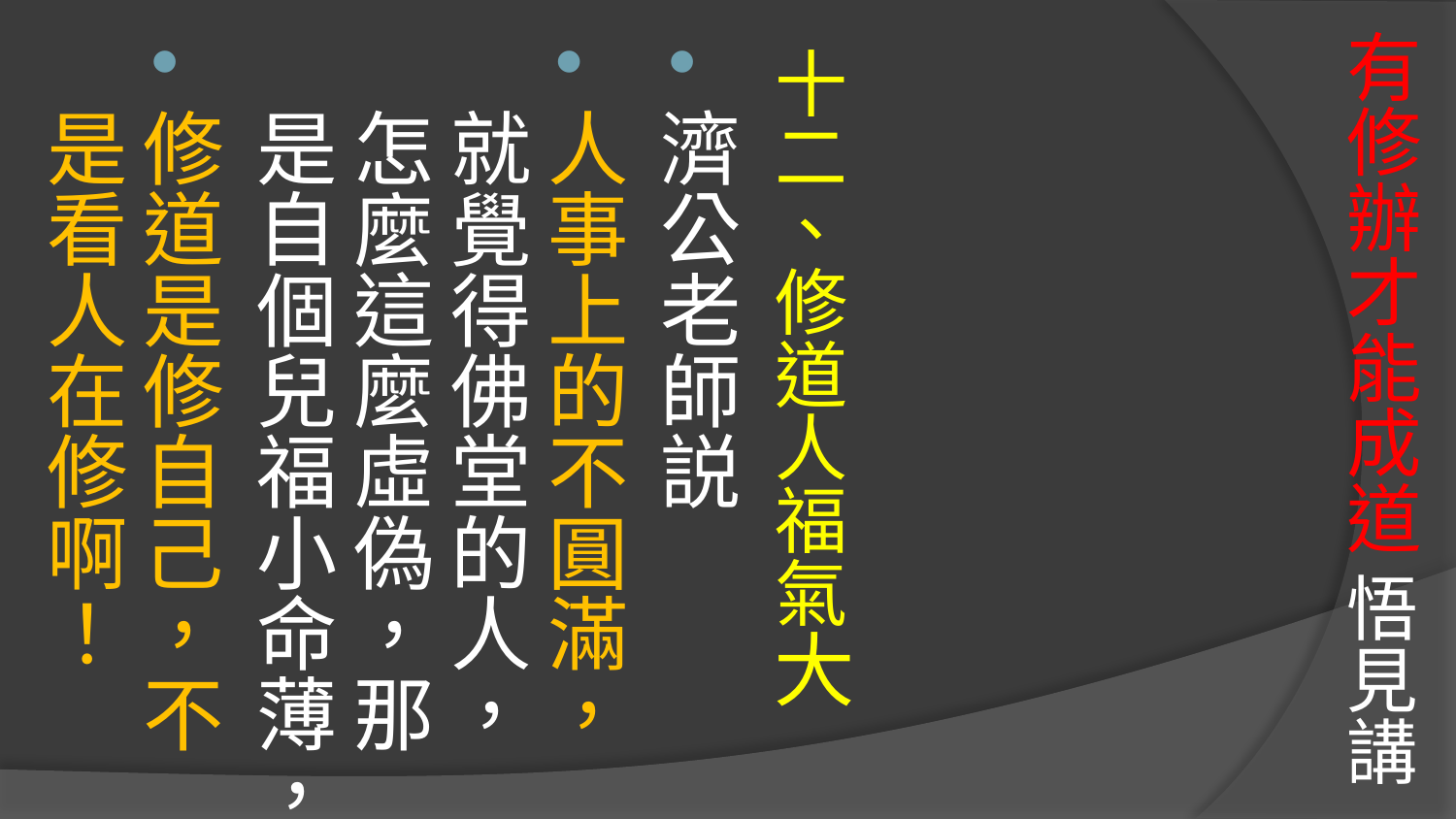

# 有修辦才能成道 悟見講
十二、修道人福氣大
濟公老師説
人事上的不圓滿，就覺得佛堂的人，
怎麼這麼虛偽，那是自個兒福小命薄，
修道是修自己，不是看人在修啊！